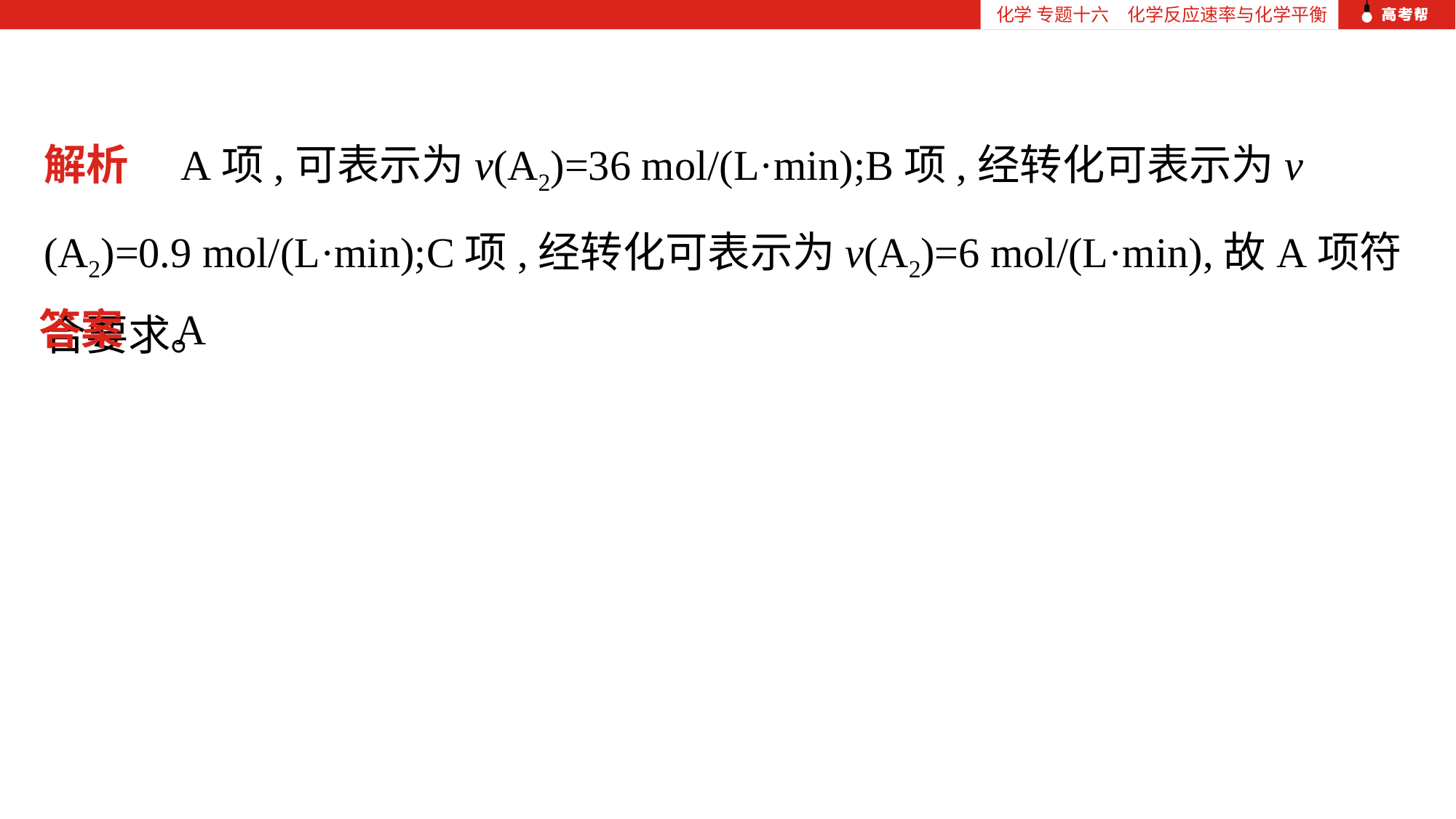

化学 专题十六　化学反应速率与化学平衡

解析　A项,可表示为v(A2)=36 mol/(L·min);B项,经转化可表示为v (A2)=0.9 mol/(L·min);C项,经转化可表示为v(A2)=6 mol/(L·min),故A项符合要求。

答案　A